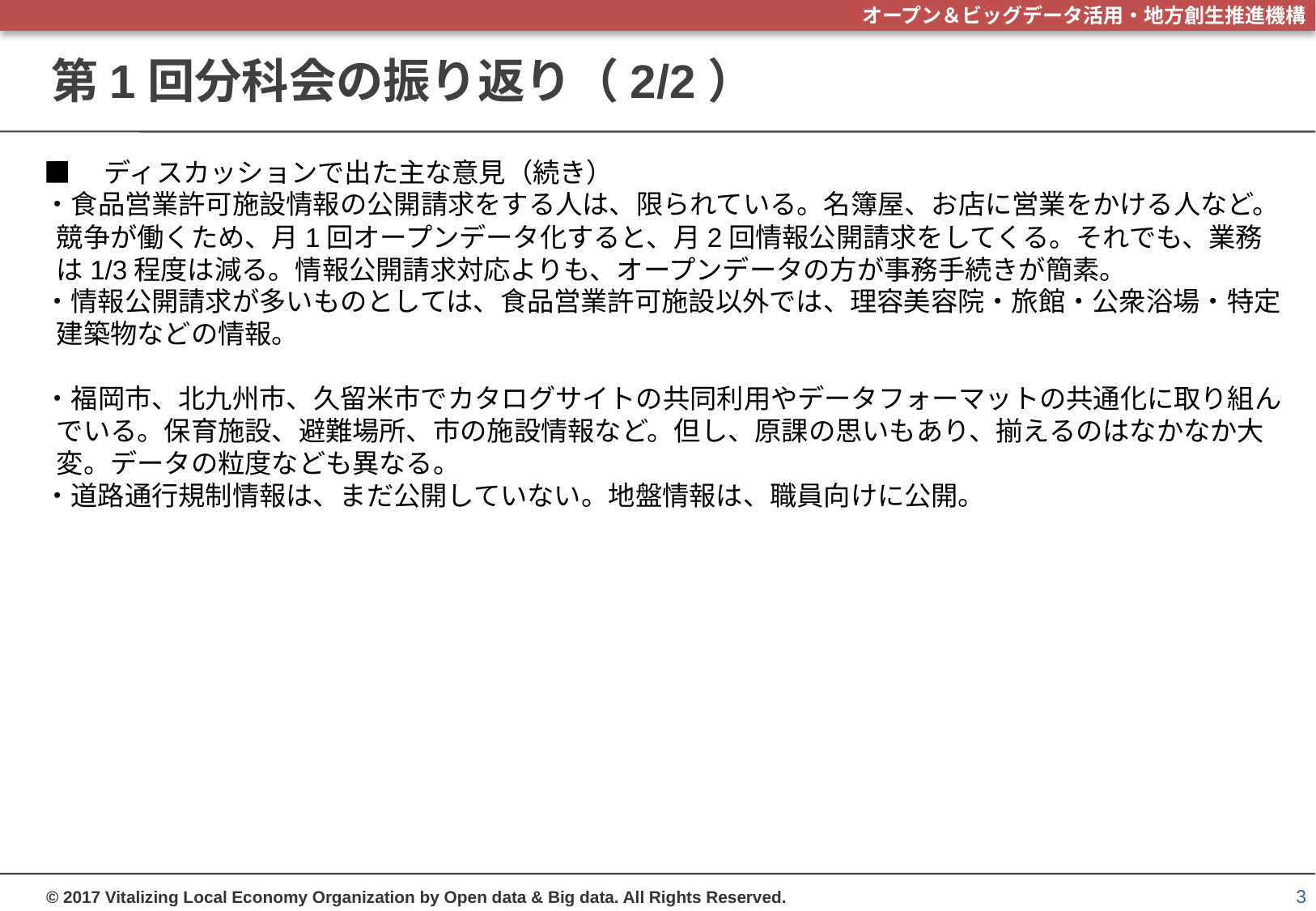

# 第1回分科会の振り返り（2/2）
■　ディスカッションで出た主な意見（続き）
・食品営業許可施設情報の公開請求をする人は、限られている。名簿屋、お店に営業をかける人など。競争が働くため、月1回オープンデータ化すると、月2回情報公開請求をしてくる。それでも、業務は1/3程度は減る。情報公開請求対応よりも、オープンデータの方が事務手続きが簡素。
・情報公開請求が多いものとしては、食品営業許可施設以外では、理容美容院・旅館・公衆浴場・特定建築物などの情報。

・福岡市、北九州市、久留米市でカタログサイトの共同利用やデータフォーマットの共通化に取り組んでいる。保育施設、避難場所、市の施設情報など。但し、原課の思いもあり、揃えるのはなかなか大変。データの粒度なども異なる。
・道路通行規制情報は、まだ公開していない。地盤情報は、職員向けに公開。

3